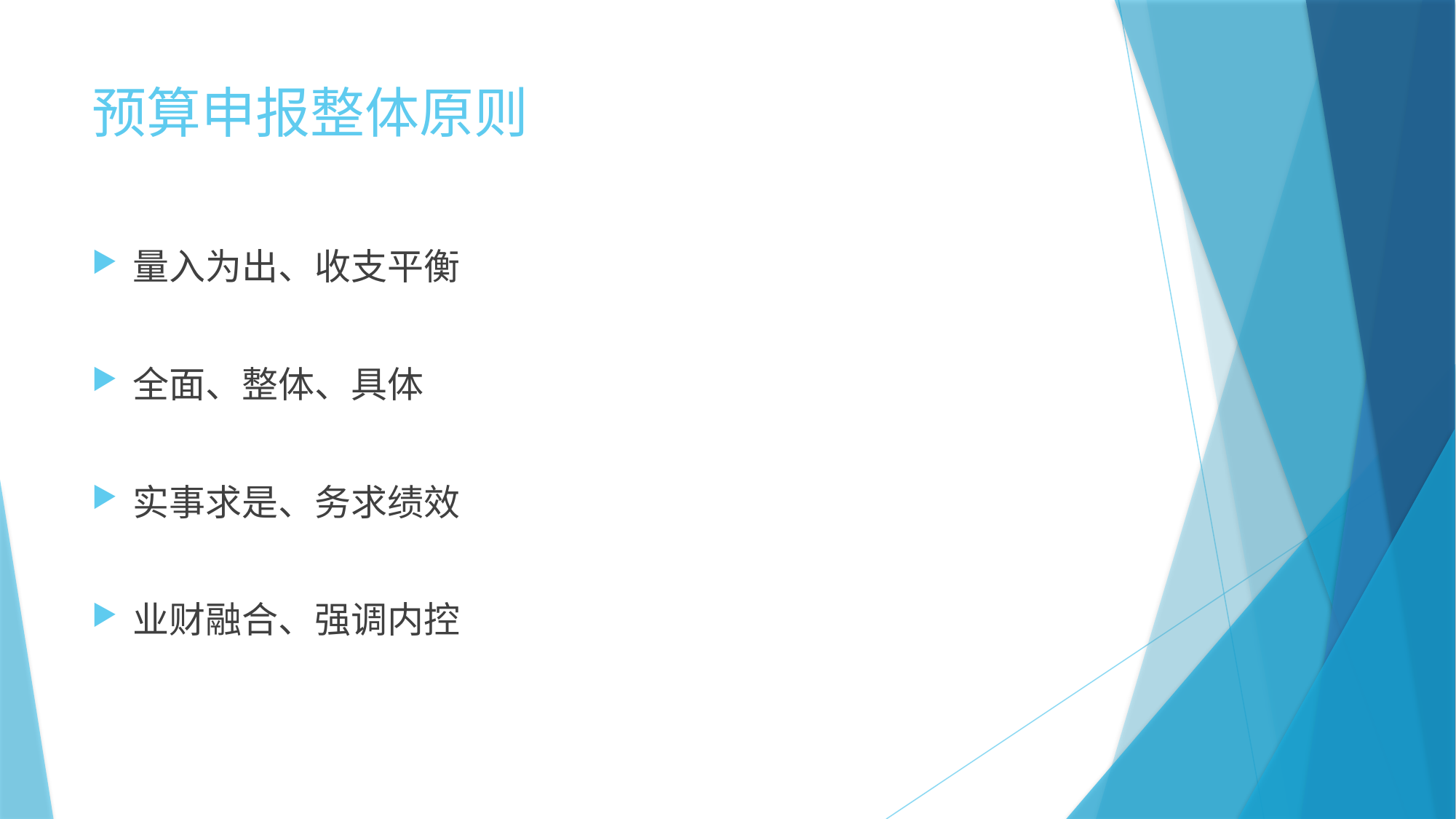

# 预算申报整体原则

量入为出、收支平衡

全面、整体、具体

实事求是、务求绩效

业财融合、强调内控